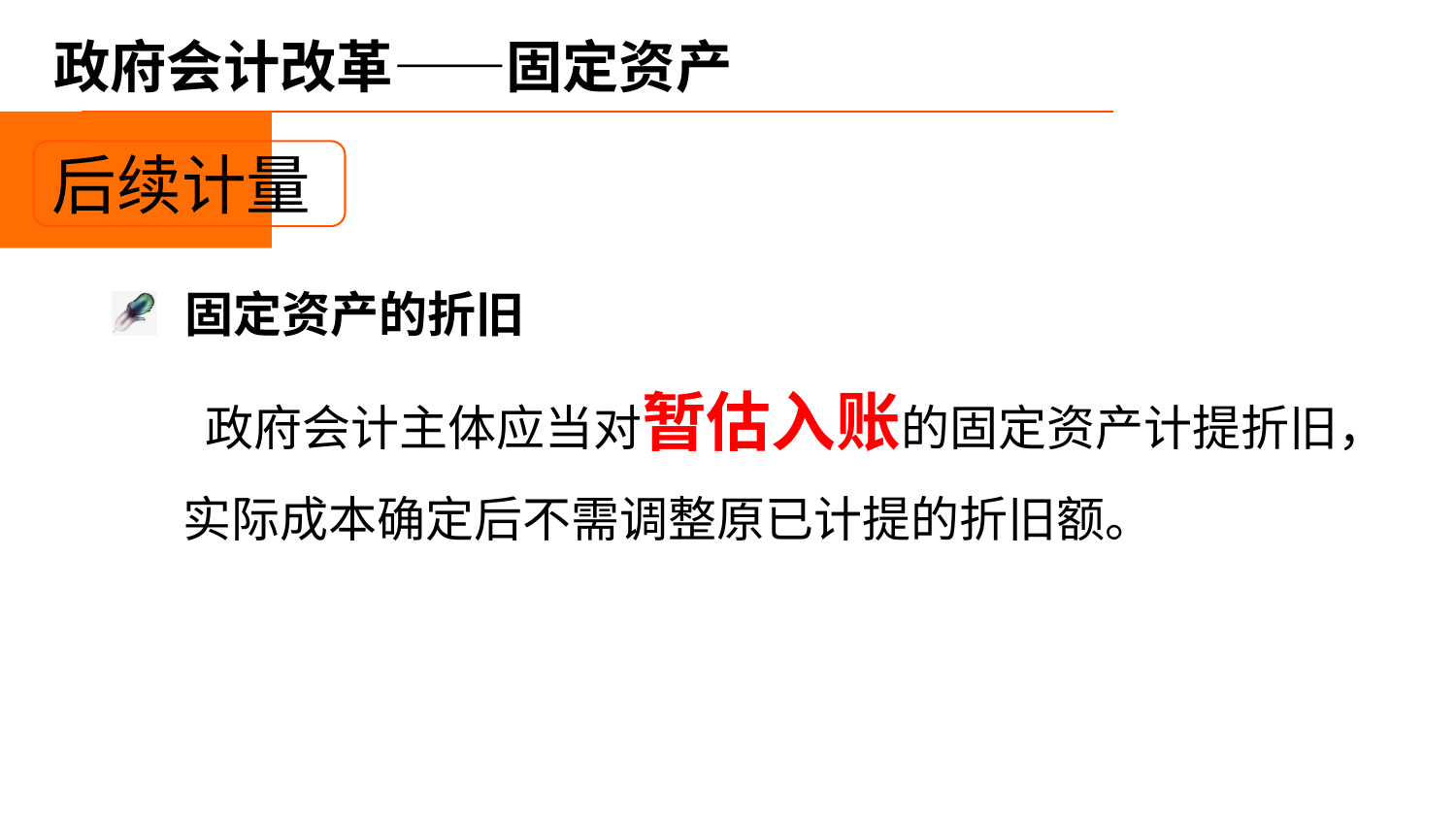

# 政府会计改革——固定资产

后续计量
固定资产的折旧
 政府会计主体应当对暂估入账的固定资产计提折旧，实际成本确定后不需调整原已计提的折旧额。

例：4